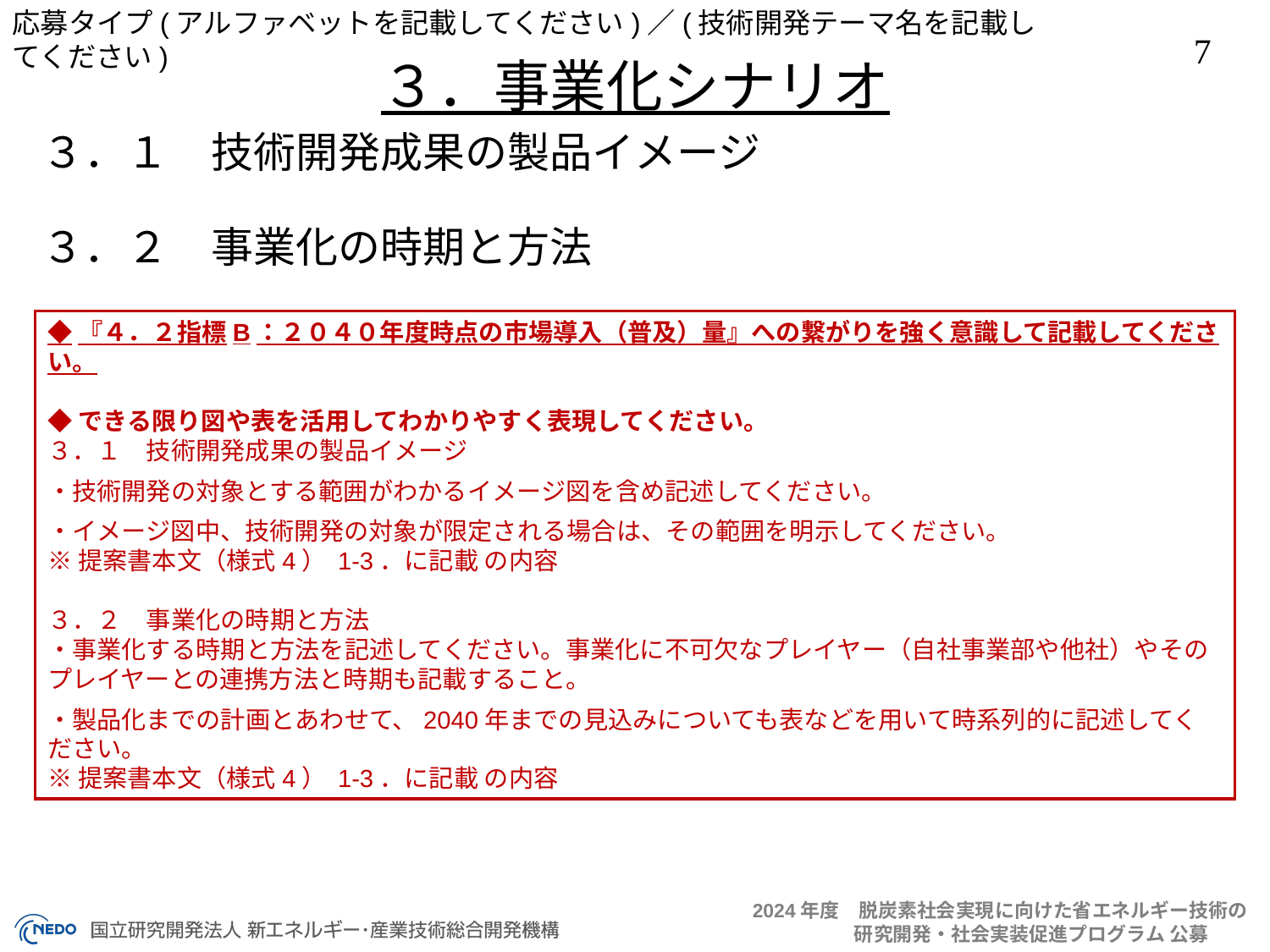

３．事業化シナリオ
３．１　技術開発成果の製品イメージ

３．２　事業化の時期と方法

◆『４．２指標B：２０４０年度時点の市場導入（普及）量』への繋がりを強く意識して記載してください。

◆できる限り図や表を活用してわかりやすく表現してください。
３．１　技術開発成果の製品イメージ
・技術開発の対象とする範囲がわかるイメージ図を含め記述してください。
・イメージ図中、技術開発の対象が限定される場合は、その範囲を明示してください。
※提案書本文（様式4） 1-3．に記載 の内容

３．２　事業化の時期と方法
・事業化する時期と方法を記述してください。事業化に不可欠なプレイヤー（自社事業部や他社）やそのプレイヤーとの連携方法と時期も記載すること。
・製品化までの計画とあわせて、2040年までの見込みについても表などを用いて時系列的に記述してください。
※提案書本文（様式4） 1-3．に記載 の内容